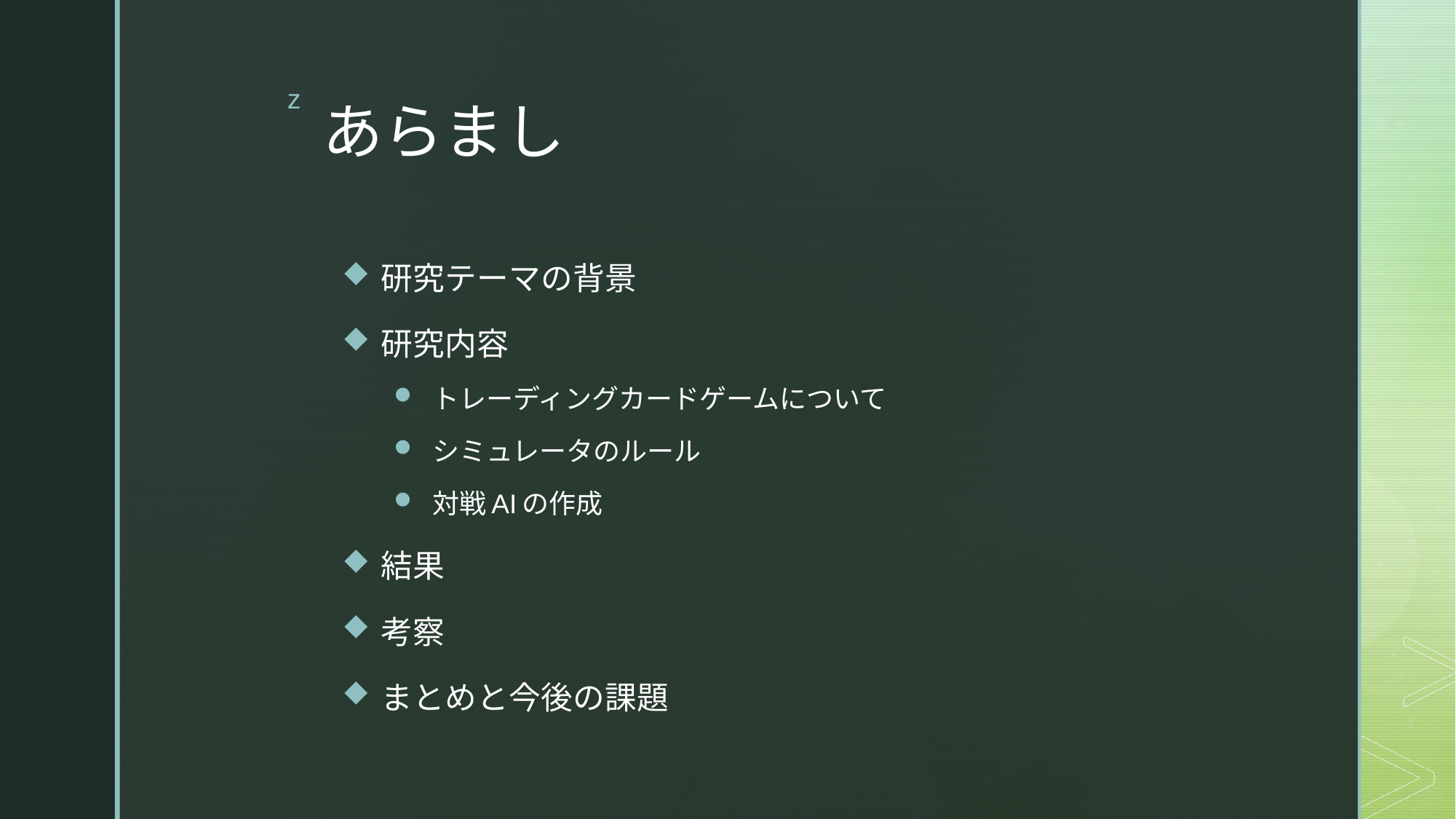

# あらまし
研究テーマの背景
研究内容
トレーディングカードゲームについて
シミュレータのルール
対戦AIの作成
結果
考察
まとめと今後の課題